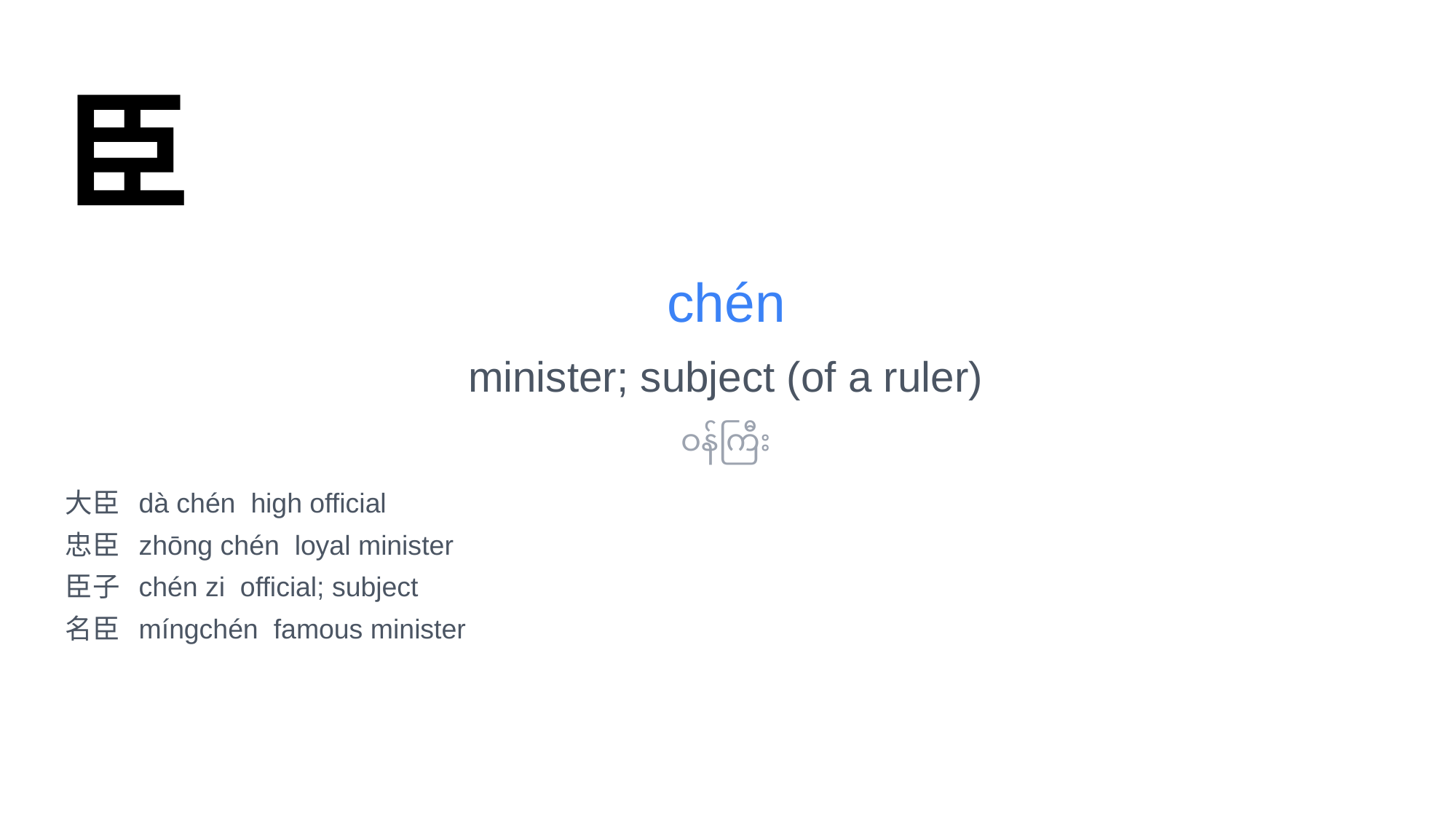

臣
chén
minister; subject (of a ruler)
ဝန်ကြီး
大臣  dà chén  high official
忠臣  zhōng chén  loyal minister
臣子  chén zi  official; subject
名臣  míngchén  famous minister